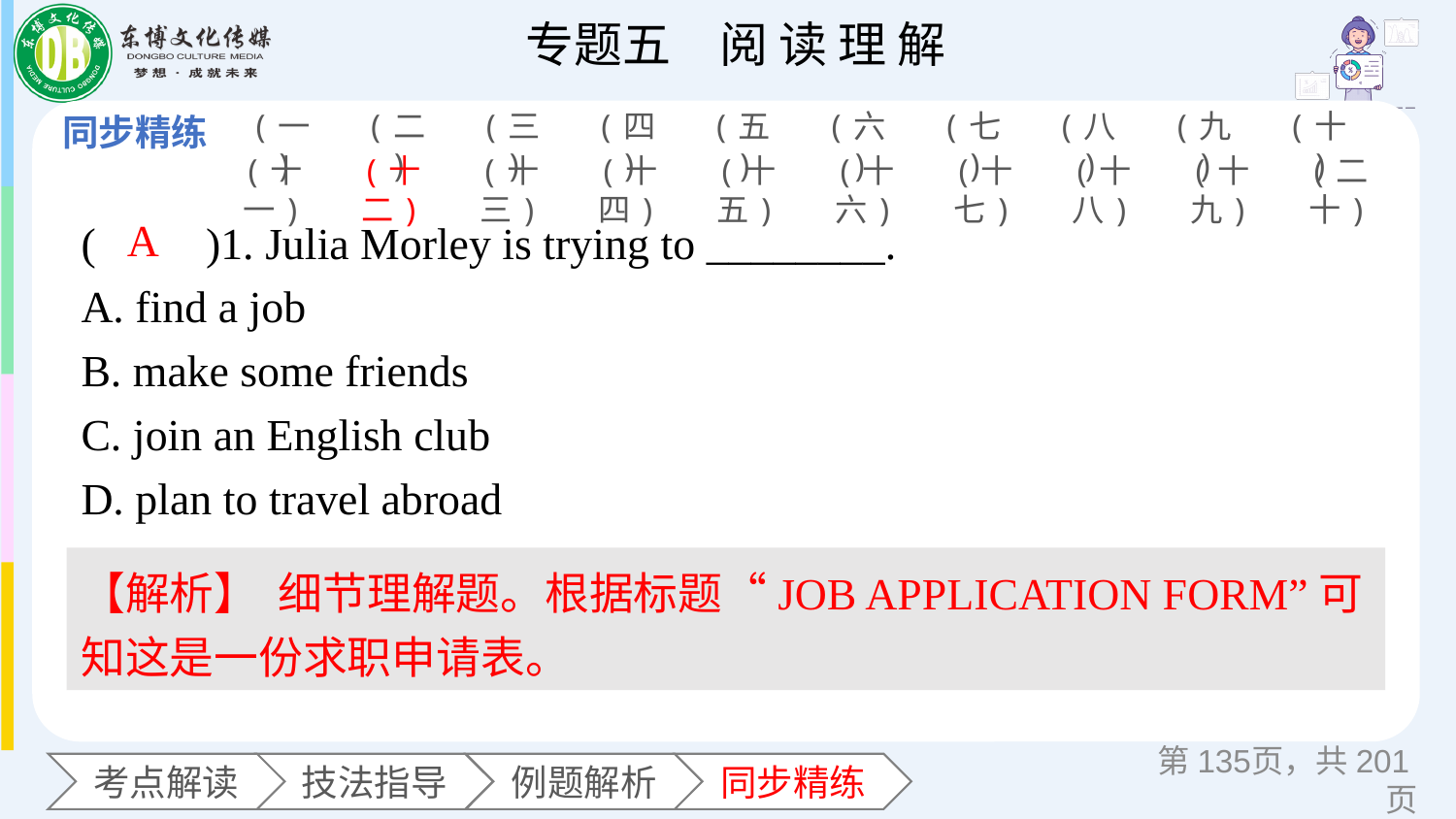

(一)
(二)
(三)
(四)
(五)
(六)
(七)
(八)
(九)
(十)
(十一)
(十二)
(十三)
(十四)
(十五)
(十六)
(十七)
(十八)
(十九)
(二十)
(　　)1. Julia Morley is trying to ________.
A. find a job
B. make some friends
C. join an English club
D. plan to travel abroad
A
【解析】  细节理解题。根据标题“JOB APPLICATION FORM”可知这是一份求职申请表。
第135页，共201页